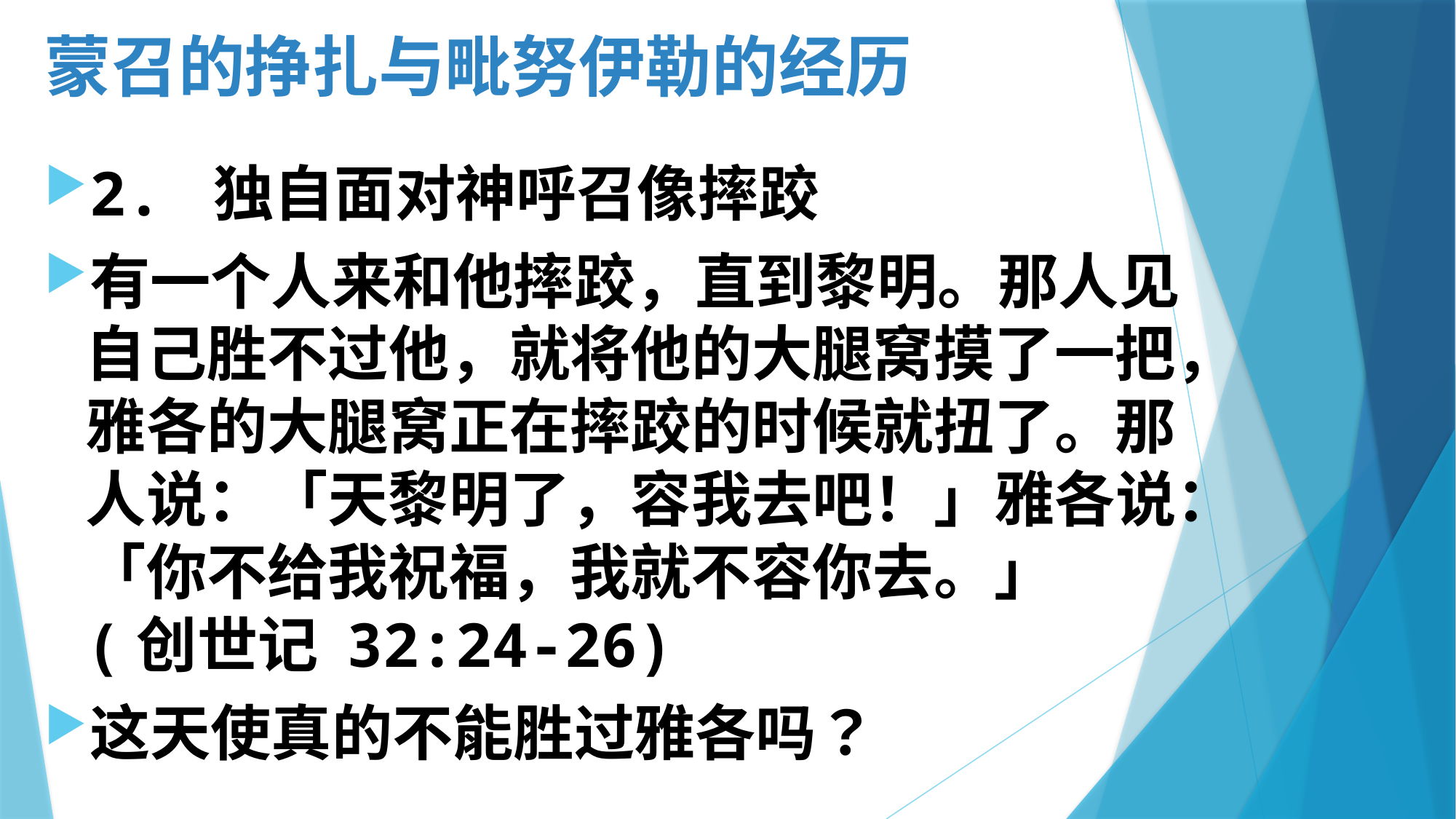

# 蒙召的挣扎与毗努伊勒的经历
2. 独自面对神呼召像摔跤
有一个人来和他摔跤，直到黎明。那人见自己胜不过他，就将他的大腿窝摸了一把，雅各的大腿窝正在摔跤的时候就扭了。那人说：「天黎明了，容我去吧！」雅各说：「你不给我祝福，我就不容你去。」   (创世记 32:24-26)
这天使真的不能胜过雅各吗？